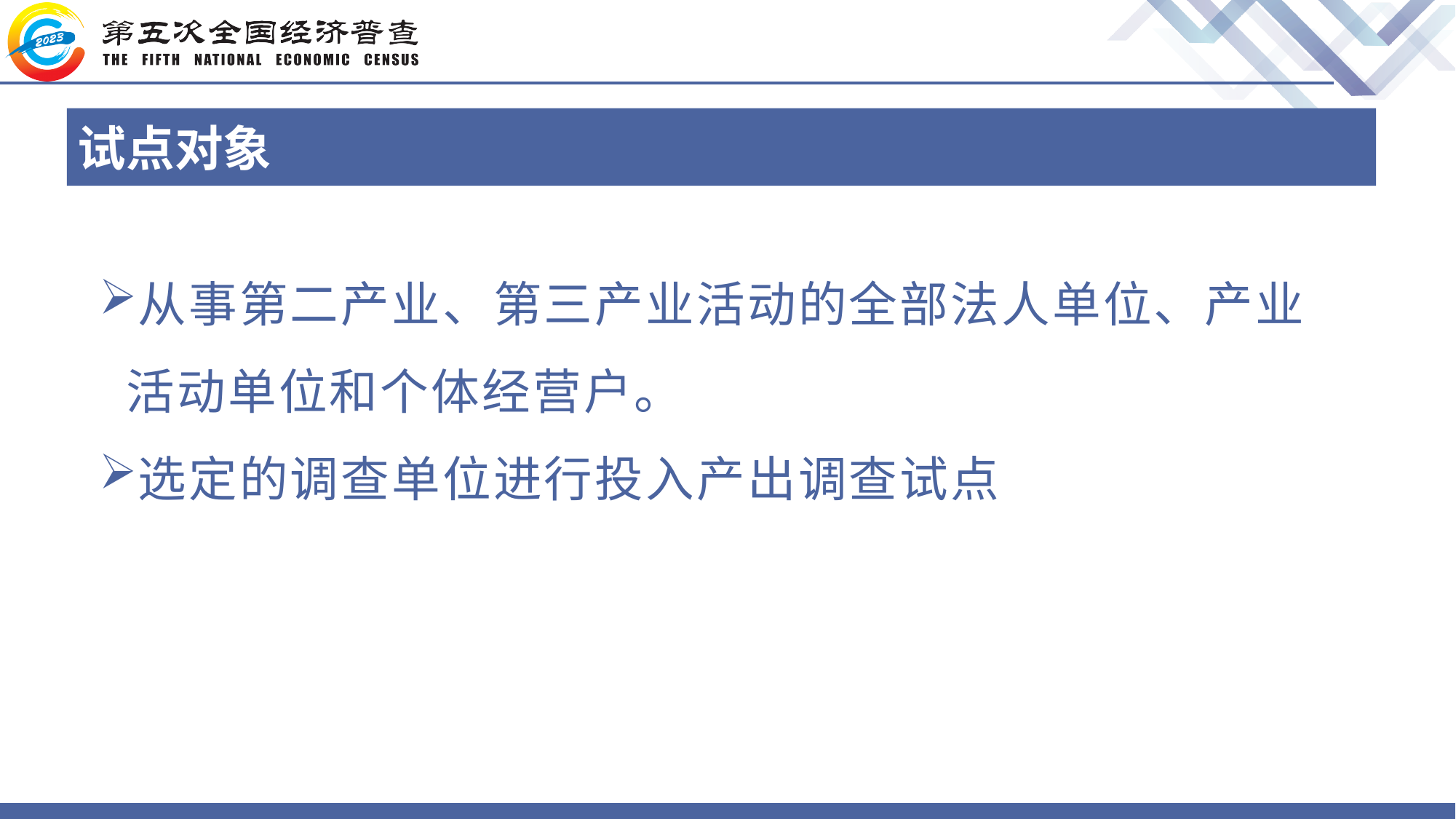

# 试点对象
从事第二产业、第三产业活动的全部法人单位、产业活动单位和个体经营户。
选定的调查单位进行投入产出调查试点